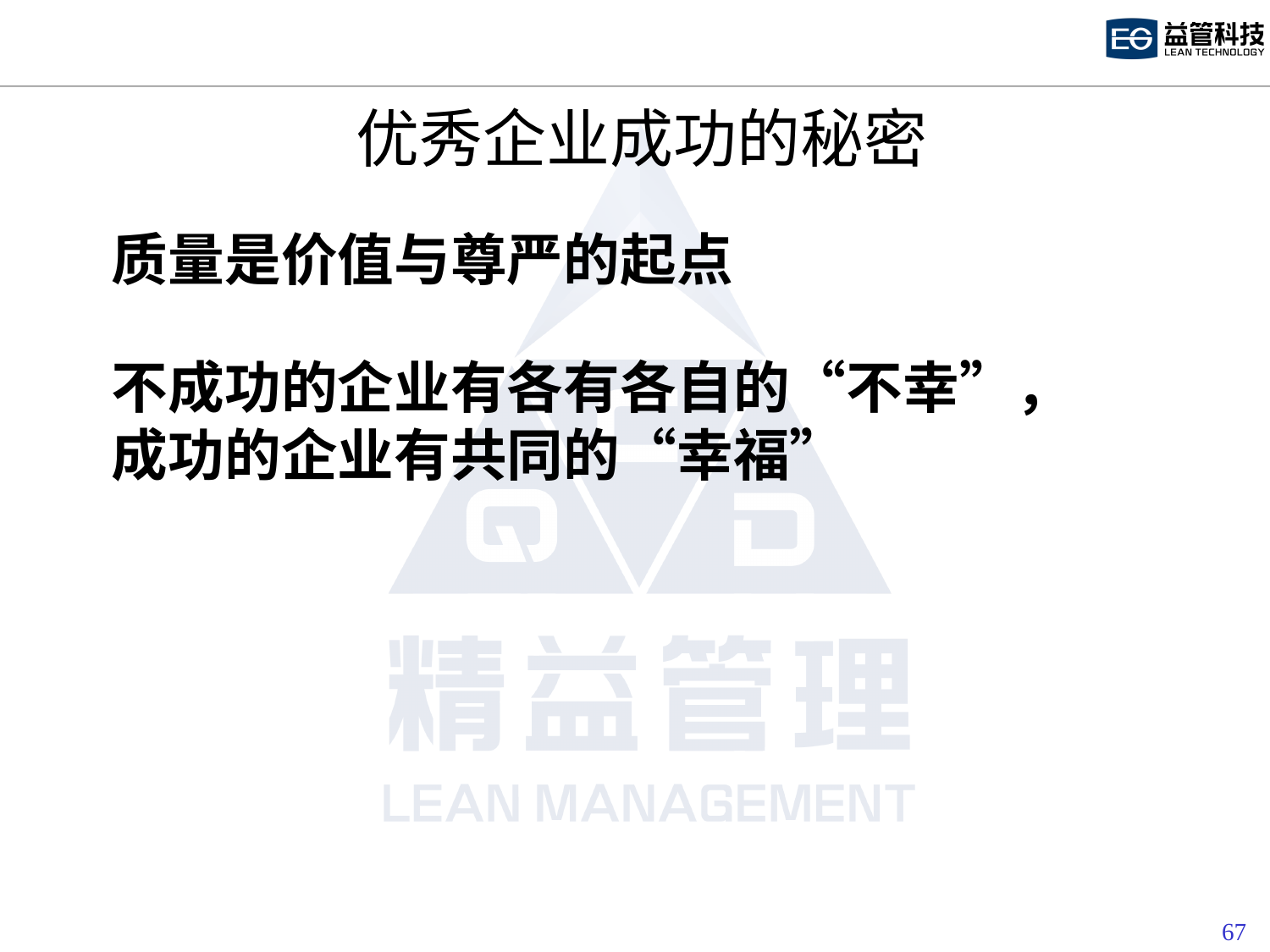

# 优秀企业成功的秘密
质量是价值与尊严的起点
不成功的企业有各有各自的“不幸”，
成功的企业有共同的“幸福”